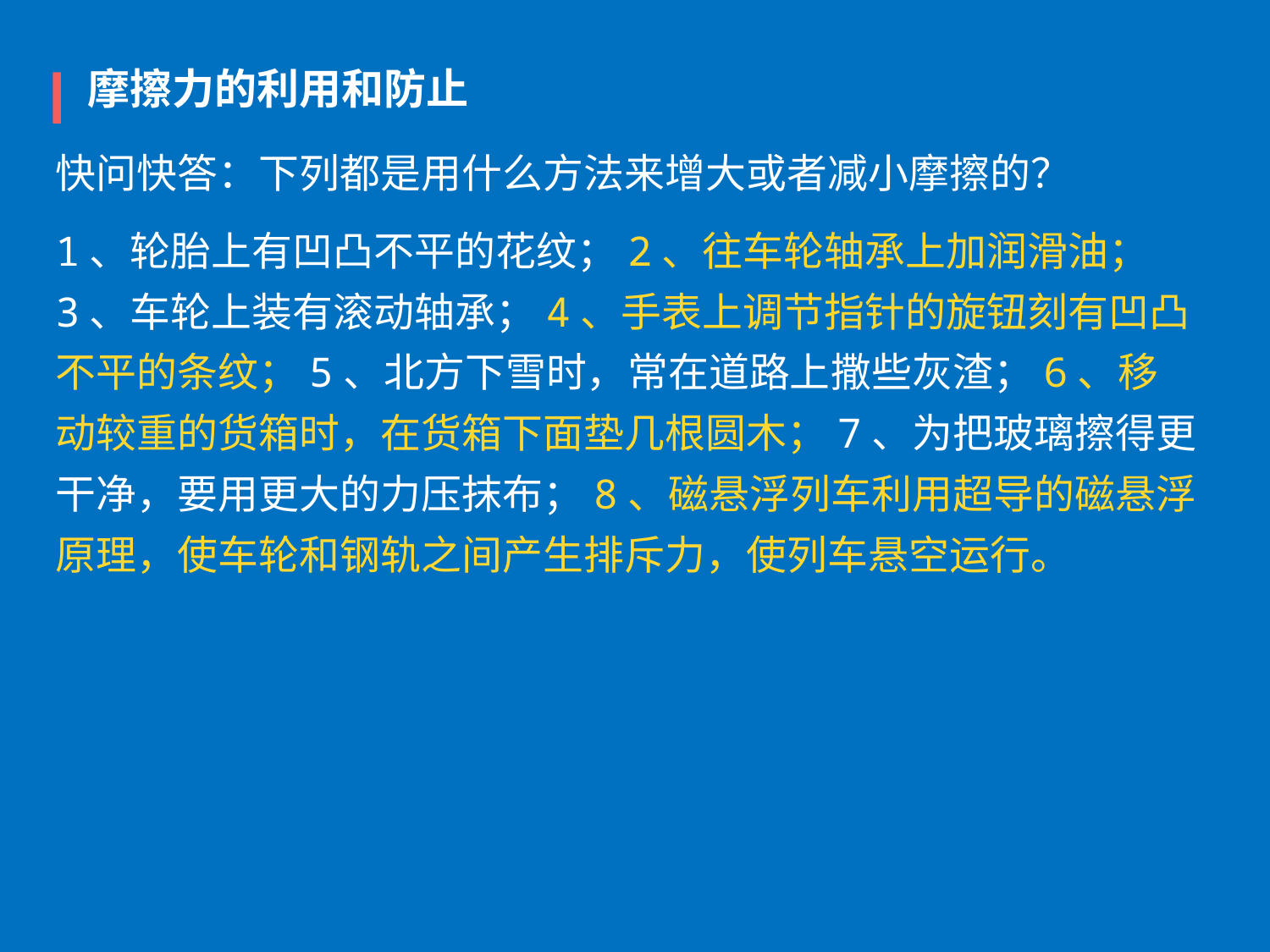

摩擦力的利用和防止

快问快答：下列都是用什么方法来增大或者减小摩擦的？
1、轮胎上有凹凸不平的花纹；2、往车轮轴承上加润滑油；3、车轮上装有滚动轴承；4、手表上调节指针的旋钮刻有凹凸不平的条纹；5、北方下雪时，常在道路上撒些灰渣；6、移动较重的货箱时，在货箱下面垫几根圆木；7、为把玻璃擦得更干净，要用更大的力压抹布；8、磁悬浮列车利用超导的磁悬浮原理，使车轮和钢轨之间产生排斥力，使列车悬空运行。